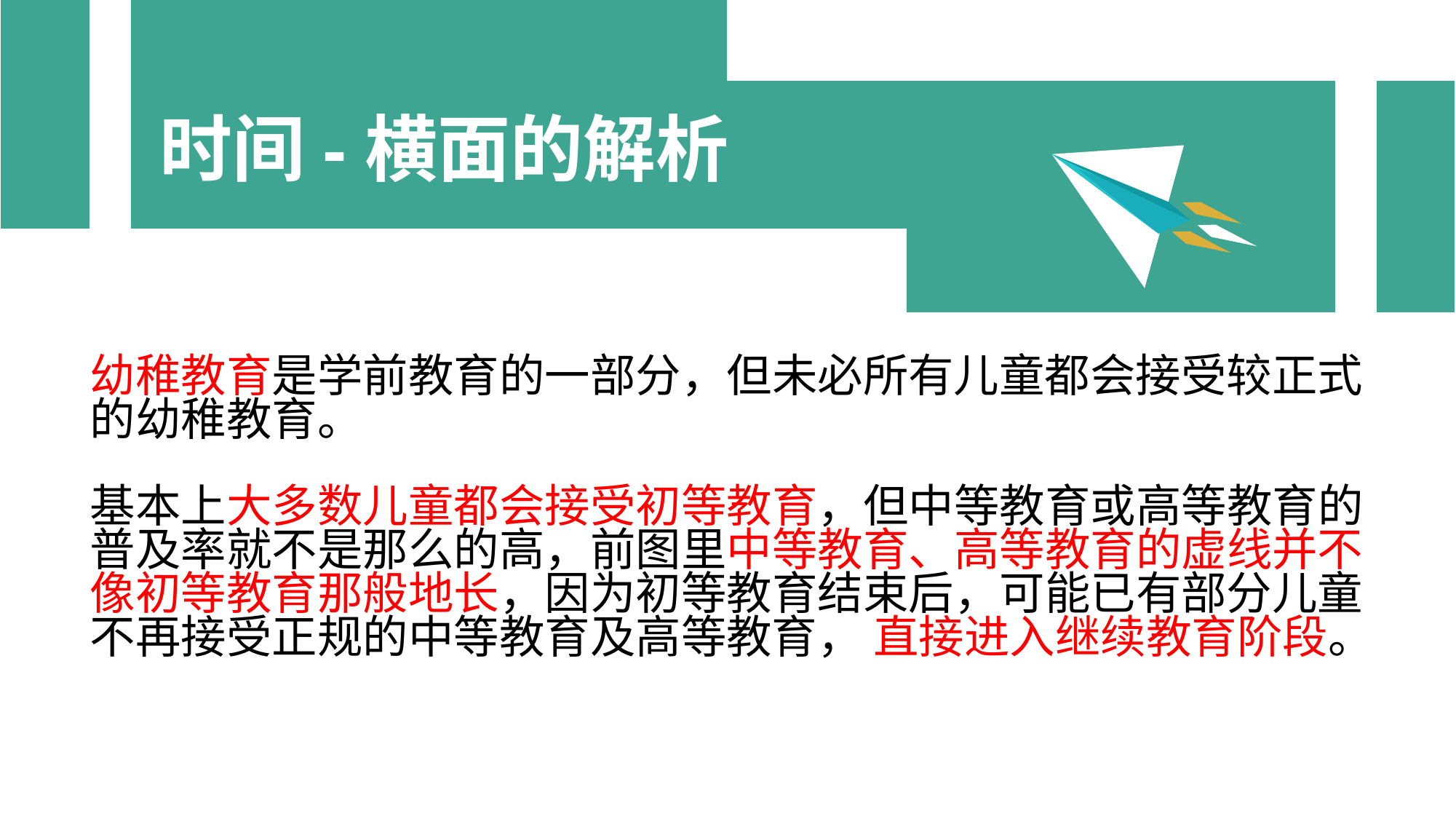

时间-横面的解析

幼稚教育是学前教育的一部分，但未必所有儿童都会接受较正式的幼稚教育。

基本上大多数儿童都会接受初等教育，但中等教育或高等教育的普及率就不是那么的高，前图里中等教育、高等教育的虚线并不像初等教育那般地长，因为初等教育结束后，可能已有部分儿童不再接受正规的中等教育及高等教育， 直接进入继续教育阶段。

单击此处添加标题